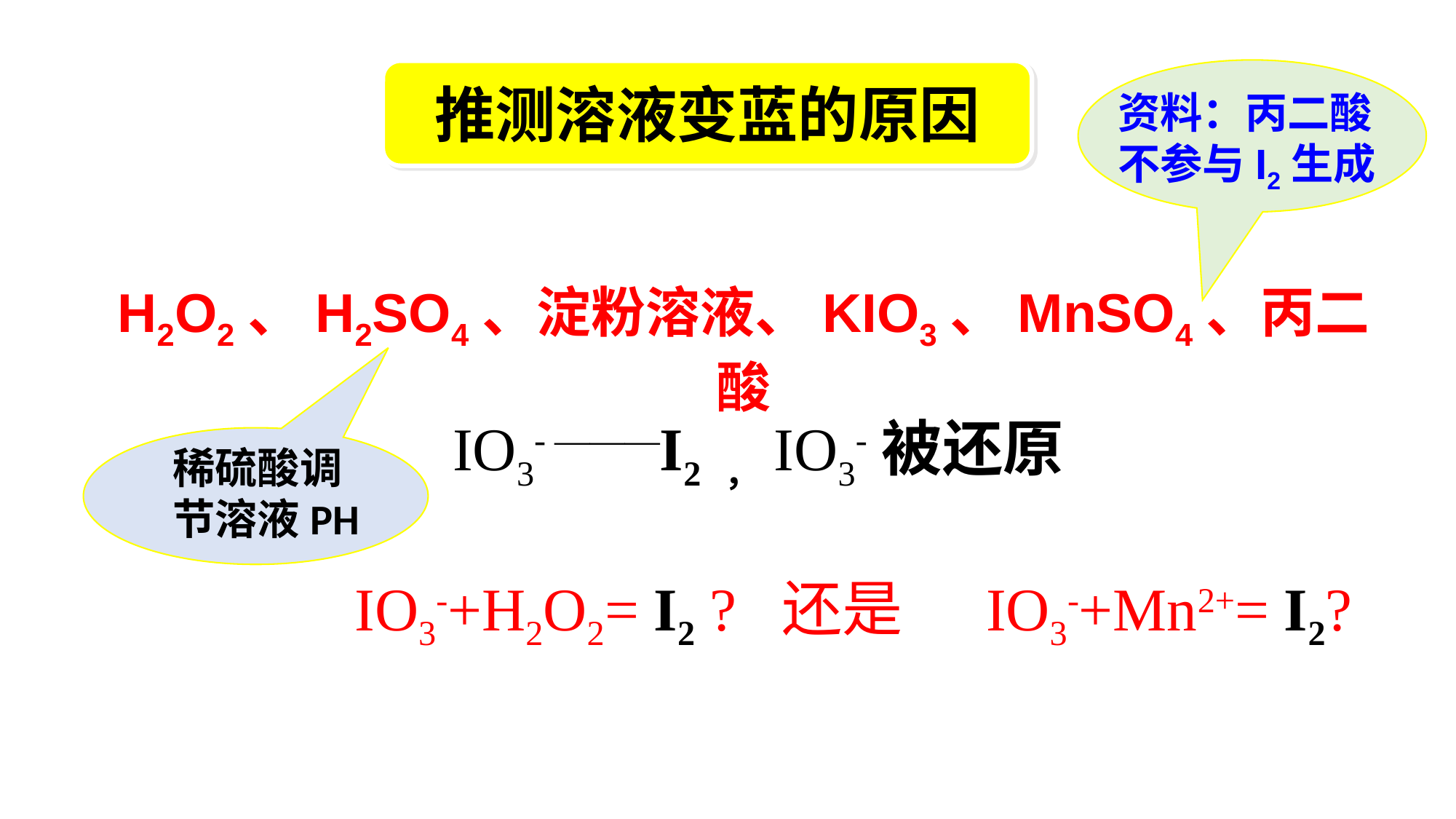

资料：丙二酸不参与I2生成
推测溶液变蓝的原因
H2O2、H2SO4、淀粉溶液、KIO3、MnSO4、丙二酸

IO3- ———I2 ，IO3-被还原

稀硫酸调节溶液PH
IO3-+H2O2= I2 ?  还是     IO3-+Mn2+= I2?